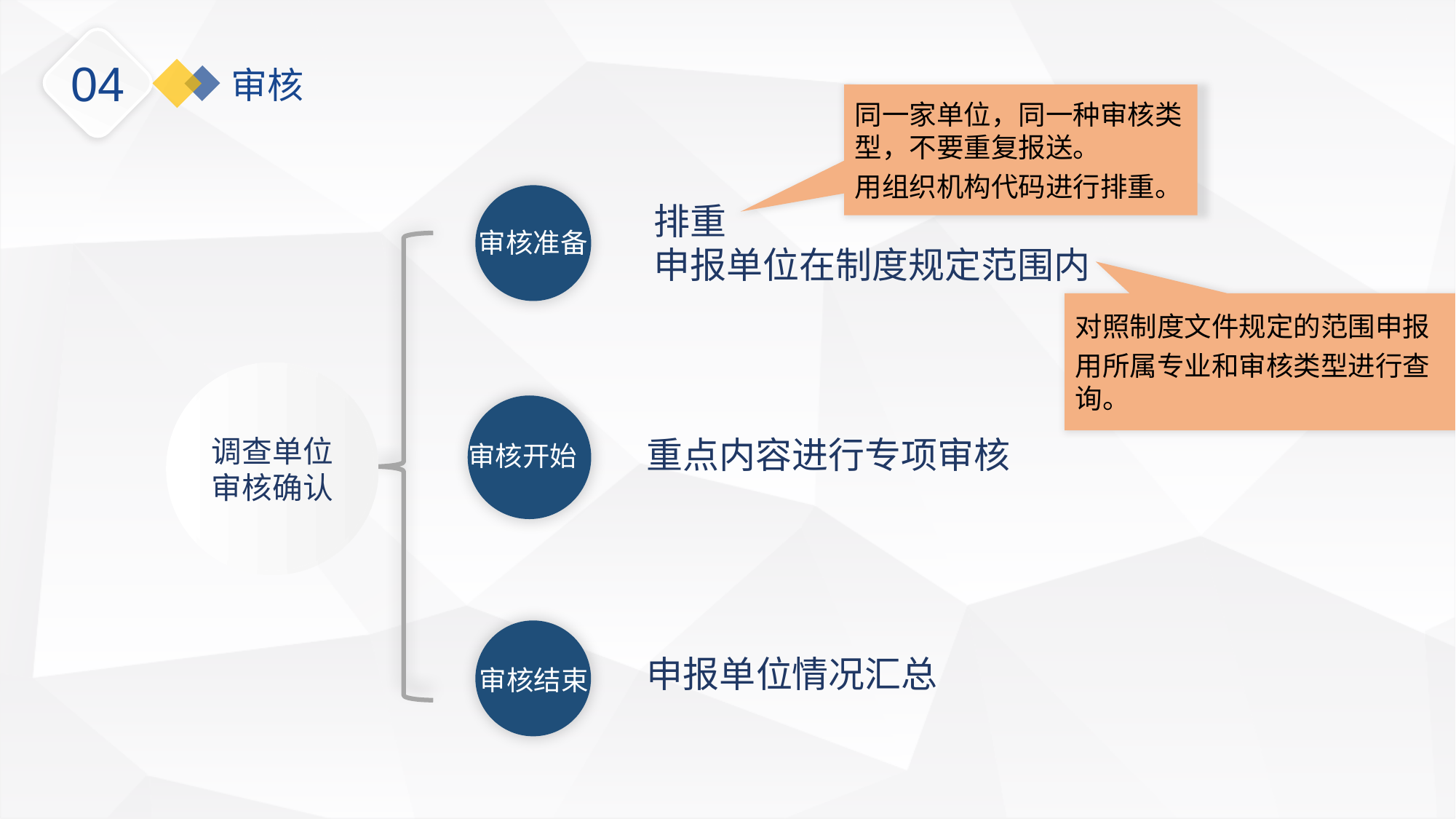

04
审核

同一家单位，同一种审核类型，不要重复报送。
用组织机构代码进行排重。

排重
申报单位在制度规定范围内
审核准备

对照制度文件规定的范围申报
用所属专业和审核类型进行查询。

调查单位审核确认

重点内容进行专项审核
  审核开始

申报单位情况汇总
 审核结束
48